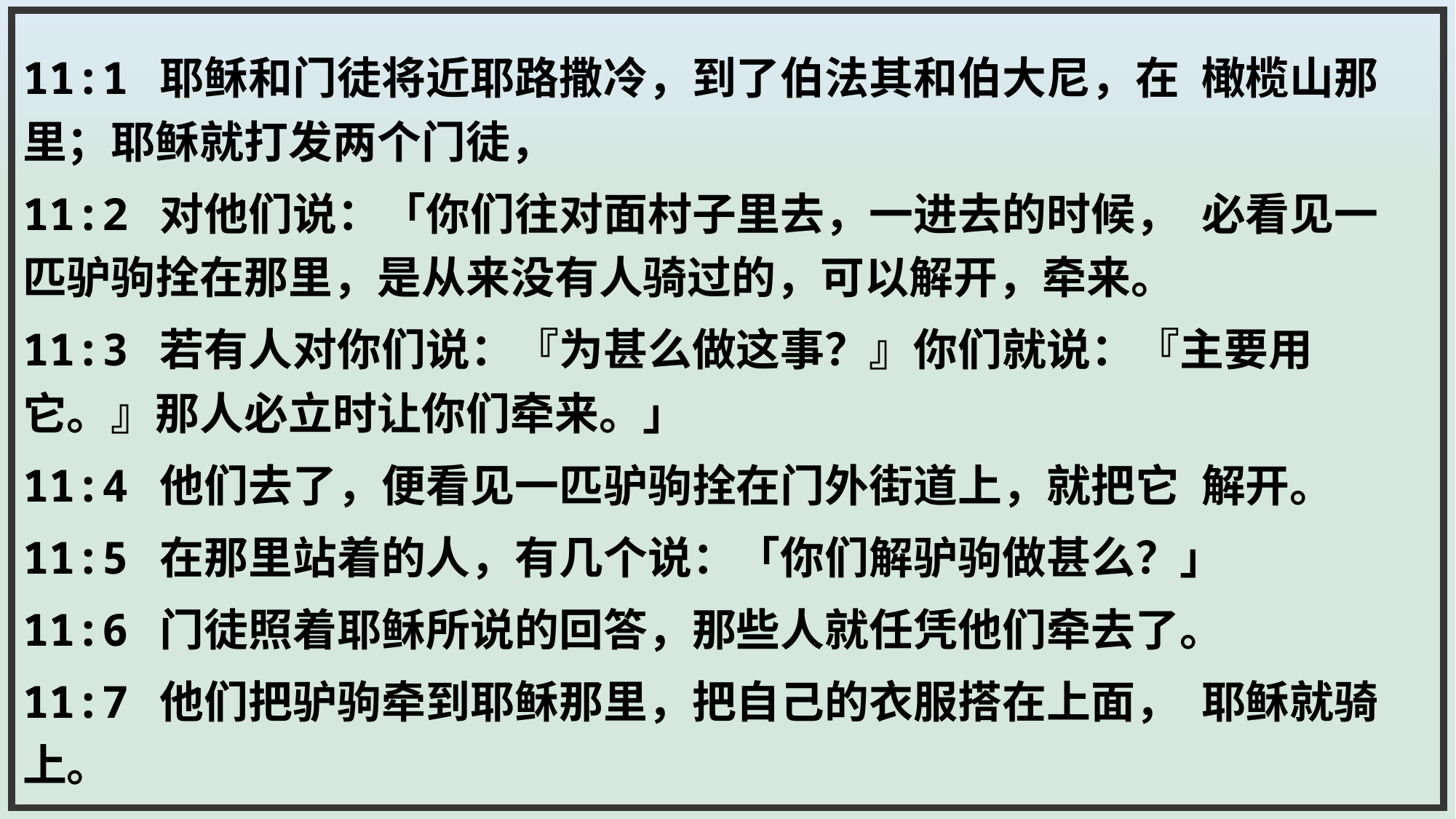

11:1 耶稣和门徒将近耶路撒冷，到了伯法其和伯大尼，在	橄榄山那	里；耶稣就打发两个门徒，
11:2 对他们说：「你们往对面村子里去，一进去的时候，	必看见一	匹驴驹拴在那里，是从来没有人骑过的，可以解开，牵来。
11:3 若有人对你们说：『为甚么做这事？』你们就说：『主要用	它。』那人必立时让你们牵来。」
11:4 他们去了，便看见一匹驴驹拴在门外街道上，就把它	解开。
11:5 在那里站着的人，有几个说：「你们解驴驹做甚么？」
11:6 门徒照着耶稣所说的回答，那些人就任凭他们牵去了。
11:7 他们把驴驹牵到耶稣那里，把自己的衣服搭在上面，	耶稣就骑	上。